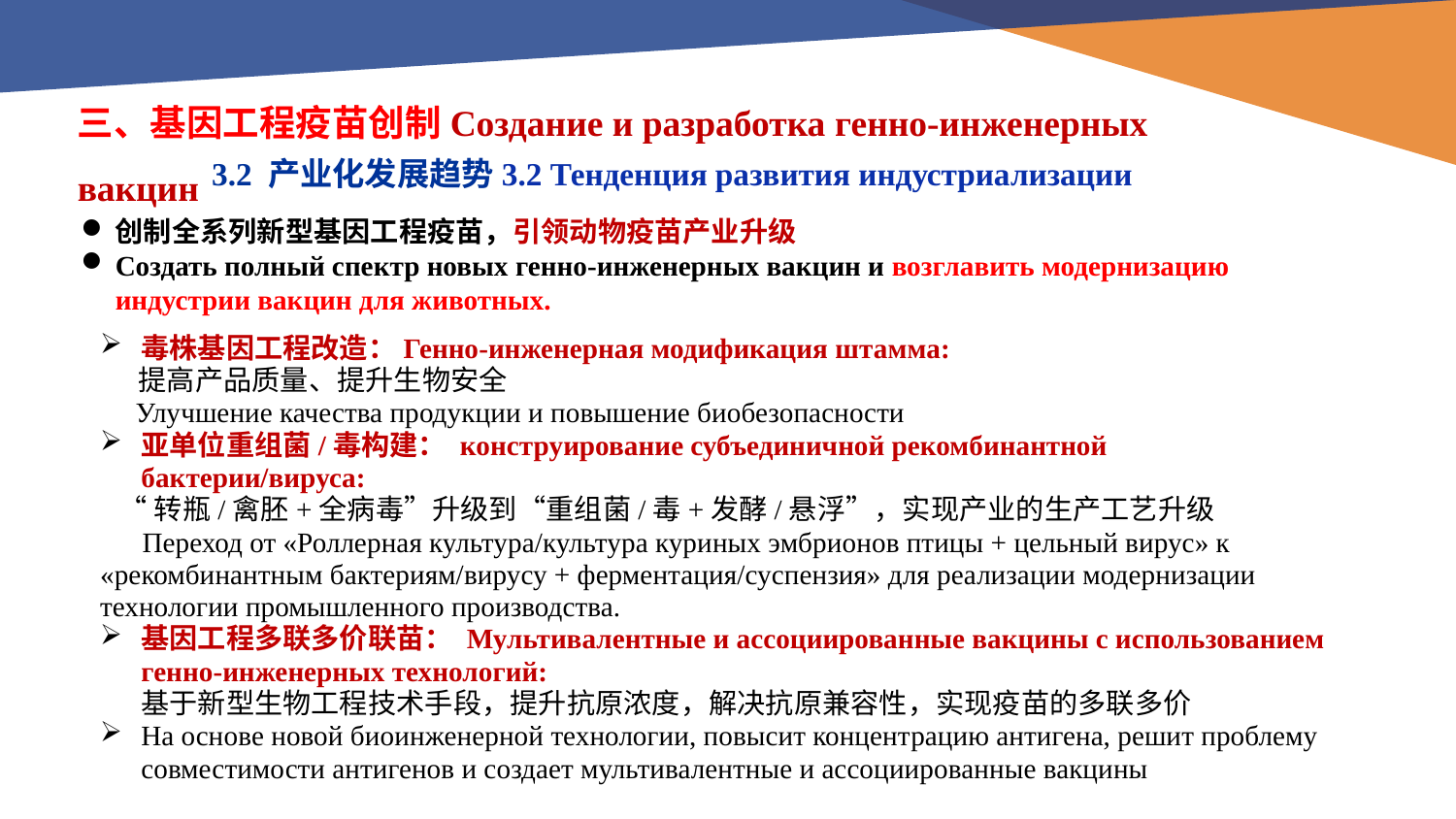

三、基因工程疫苗创制Создание и разработка генно-инженерных вакцин
3.2 产业化发展趋势3.2 Тенденция развития индустриализации
创制全系列新型基因工程疫苗，引领动物疫苗产业升级
Создать полный спектр новых генно-инженерных вакцин и возглавить модернизацию индустрии вакцин для животных.
毒株基因工程改造：Генно-инженерная модификация штамма:
     提高产品质量、提升生物安全
     Улучшение качества продукции и повышение биобезопасности
亚单位重组菌/毒构建： конструирование субъединичной рекомбинантной бактерии/вируса:
   “转瓶/禽胚+全病毒”升级到“重组菌/毒+发酵/悬浮”，实现产业的生产工艺升级
      Переход от «Роллерная культура/культура куриных эмбрионов птицы + цельный вирус» к «рекомбинантным бактериям/вирусу + ферментация/суспензия» для реализации модернизации технологии промышленного производства.
基因工程多联多价联苗： Мультивалентные и ассоциированные вакцины с использованием генно-инженерных технологий:
基于新型生物工程技术手段，提升抗原浓度，解决抗原兼容性，实现疫苗的多联多价
На основе новой биоинженерной технологии, повысит концентрацию антигена, решит проблему совместимости антигенов и создает мультивалентные и ассоциированные вакцины